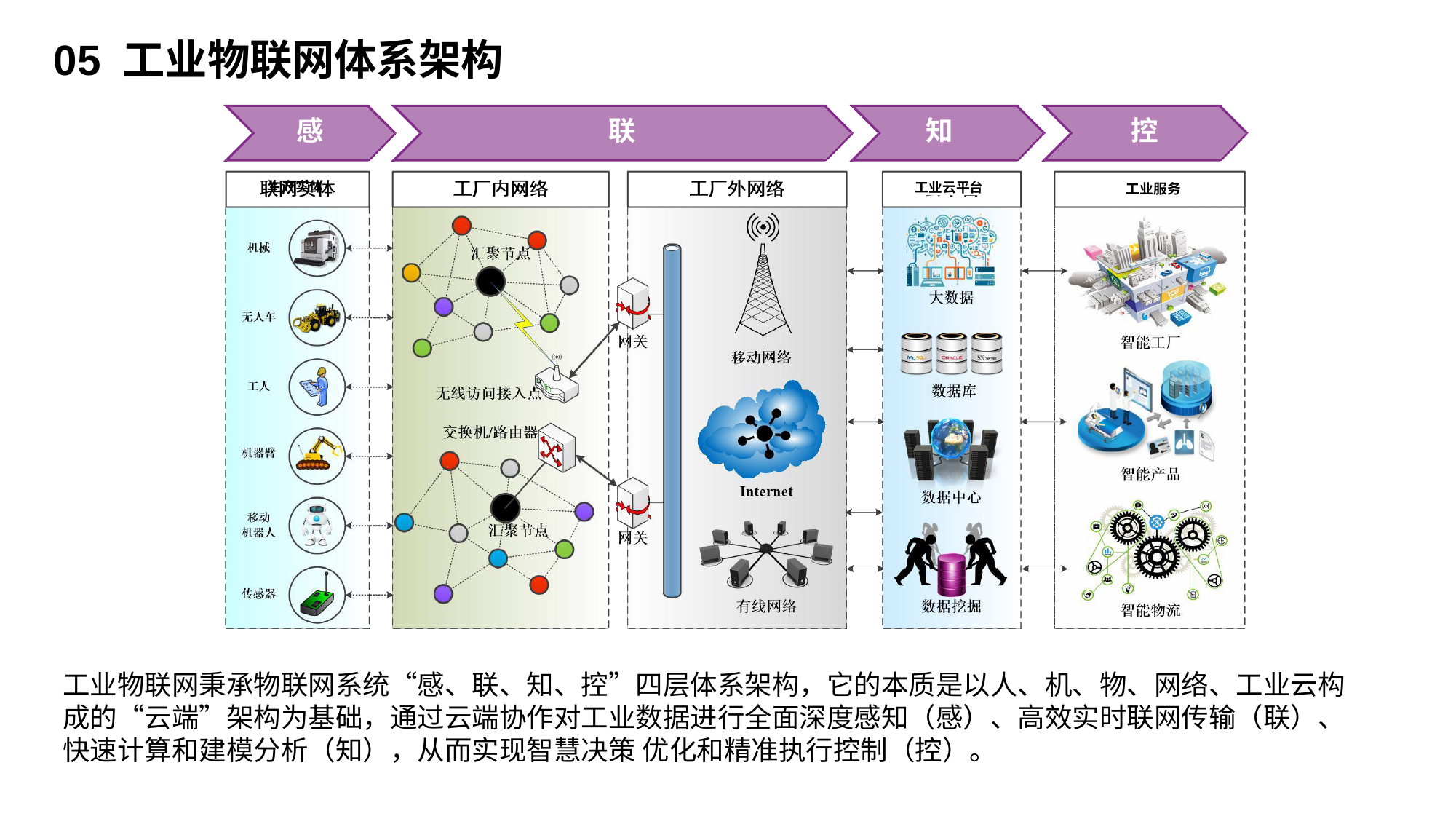

05 工业物联网体系架构

感
联
知
控

生产实体
工业云平台
工业服务
工业物联网秉承物联网系统“感、联、知、控”四层体系架构，它的本质是以人、机、物、网络、工业云构成的“云端”架构为基础，通过云端协作对工业数据进行全面深度感知（感）、高效实时联网传输（联）、快速计算和建模分析（知），从而实现智慧决策 优化和精准执行控制（控）。